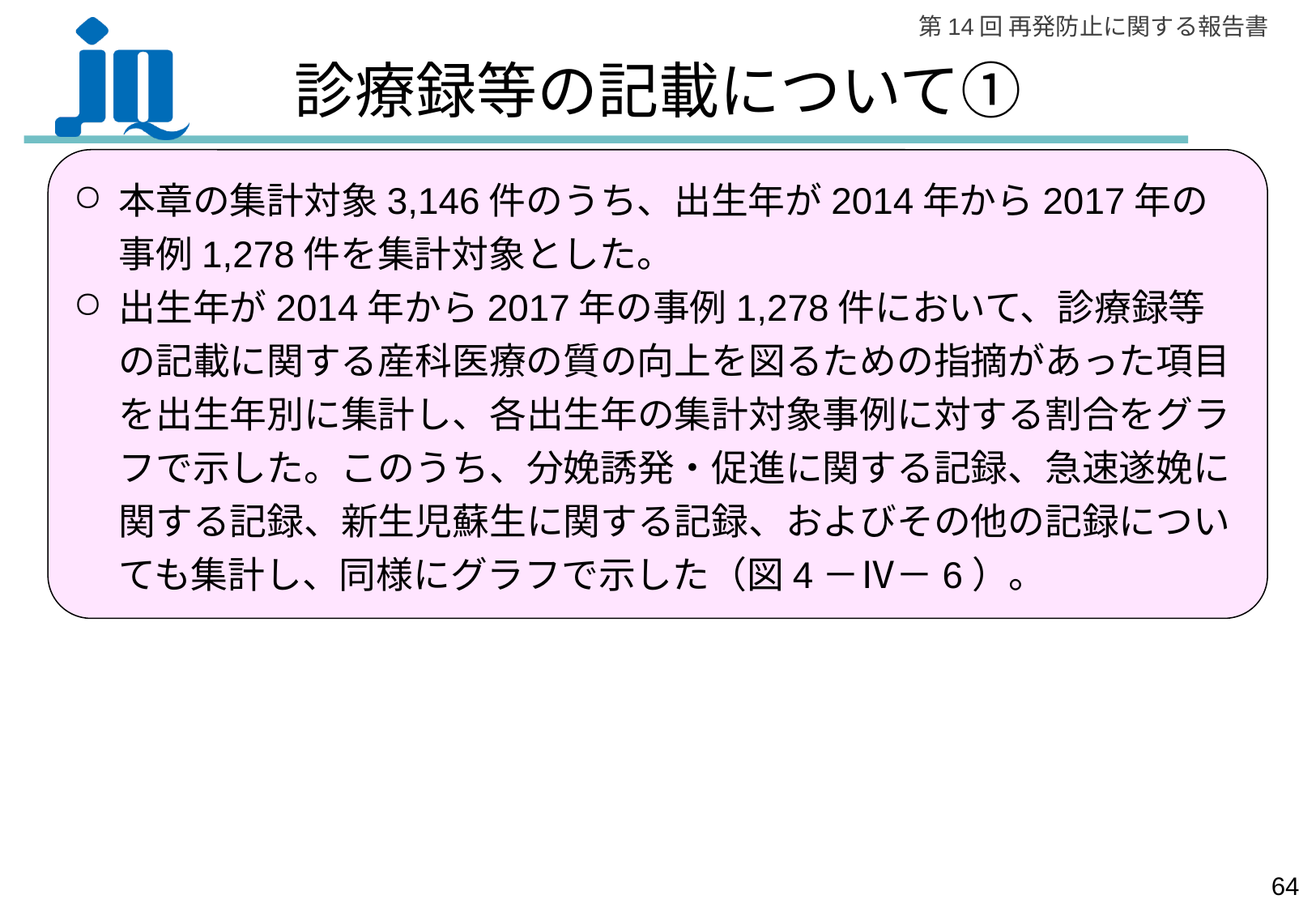

# 診療録等の記載について①
本章の集計対象3,146件のうち、出生年が2014年から2017年の事例1,278件を集計対象とした。
出生年が2014年から2017年の事例1,278件において、診療録等の記載に関する産科医療の質の向上を図るための指摘があった項目を出生年別に集計し、各出生年の集計対象事例に対する割合をグラフで示した。このうち、分娩誘発・促進に関する記録、急速遂娩に関する記録、新生児蘇生に関する記録、およびその他の記録についても集計し、同様にグラフで示した（図4－Ⅳ－6）。
64